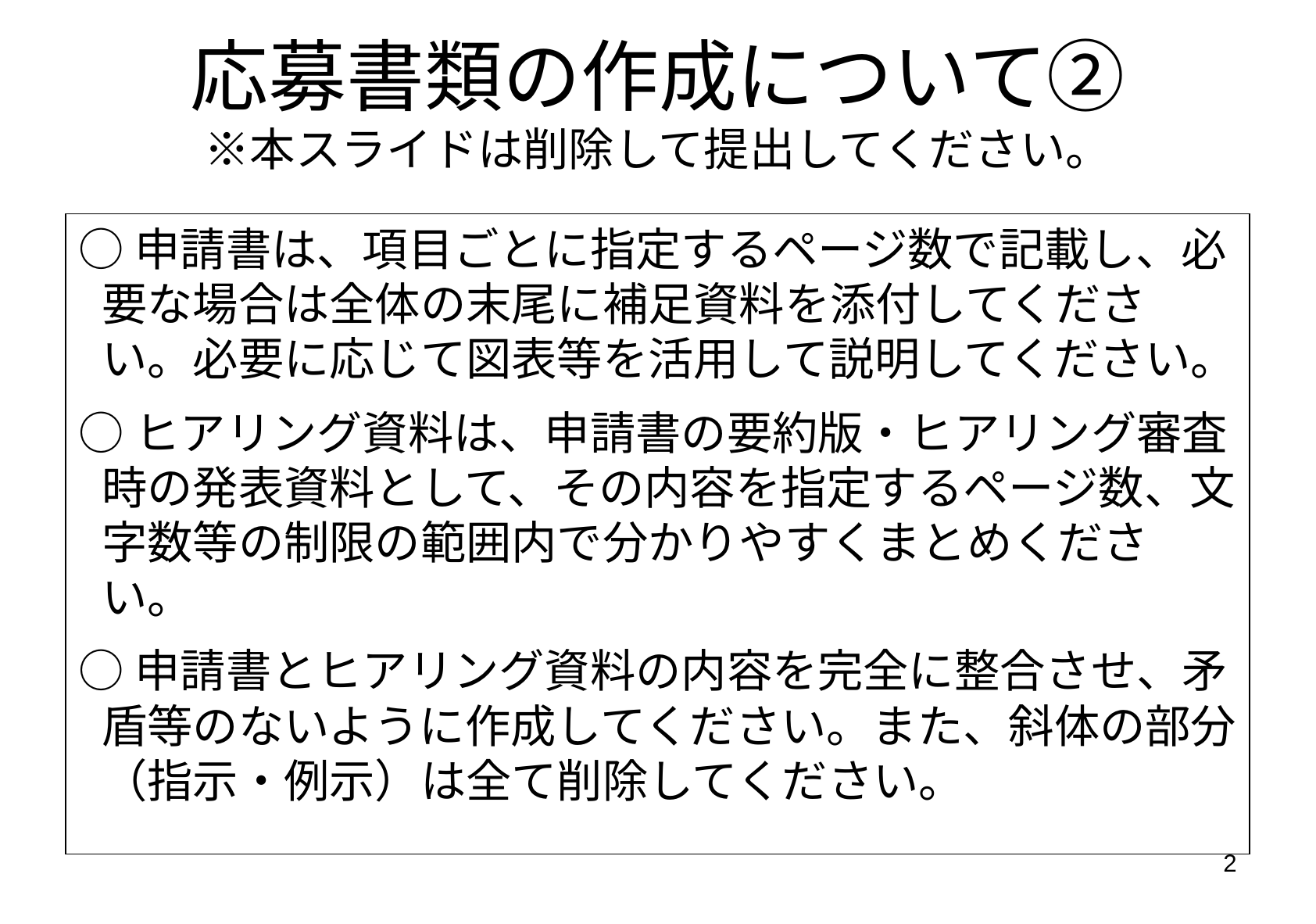

応募書類の作成について②
※本スライドは削除して提出してください。
○申請書は、項目ごとに指定するページ数で記載し、必要な場合は全体の末尾に補足資料を添付してください。必要に応じて図表等を活用して説明してください。
○ヒアリング資料は、申請書の要約版・ヒアリング審査時の発表資料として、その内容を指定するページ数、文字数等の制限の範囲内で分かりやすくまとめください。
○申請書とヒアリング資料の内容を完全に整合させ、矛盾等のないように作成してください。また、斜体の部分（指示・例示）は全て削除してください。

2